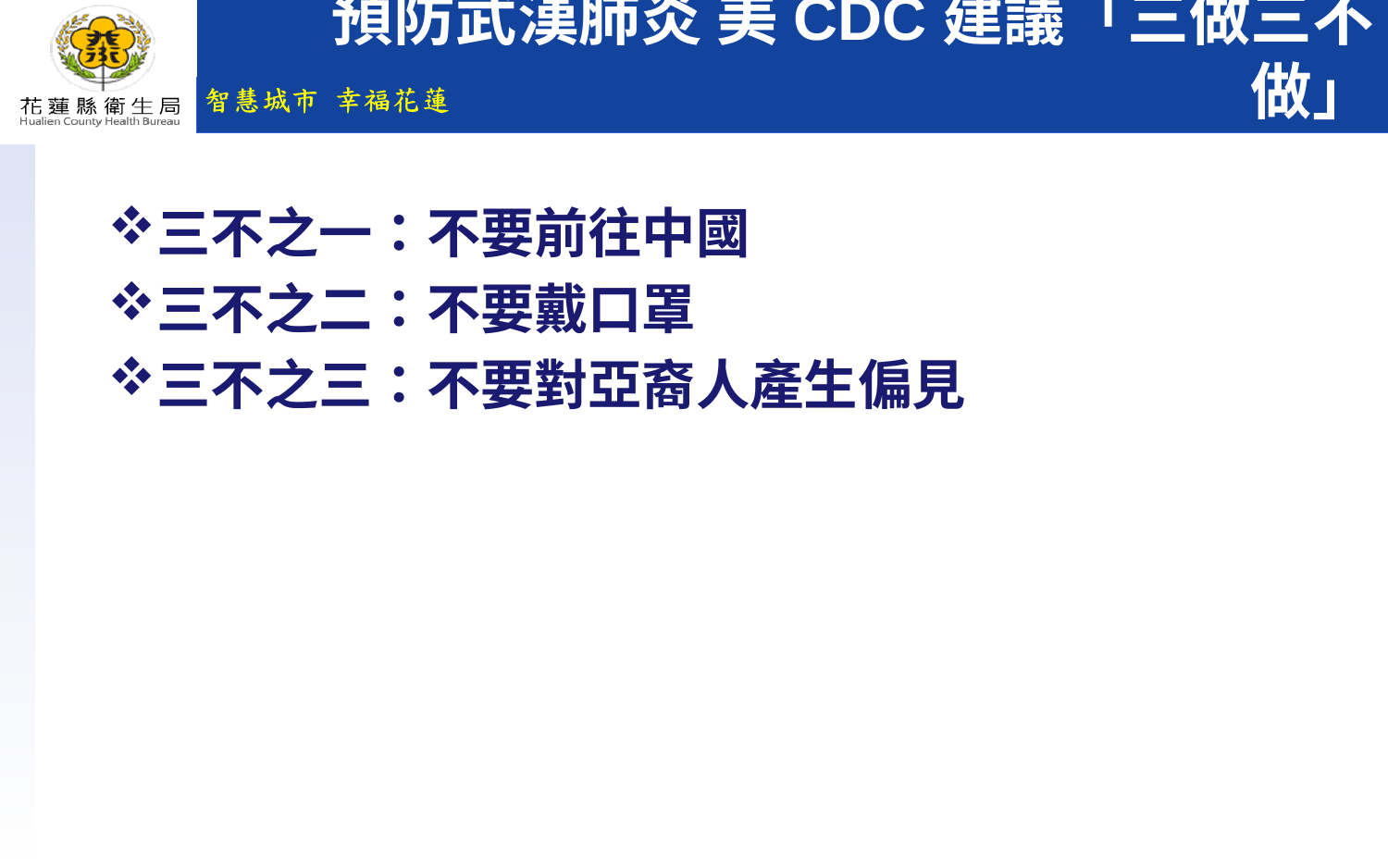

# 預防武漢肺炎 美CDC建議「三做三不做」
三不之一：不要前往中國
三不之二：不要戴口罩
三不之三：不要對亞裔人產生偏見